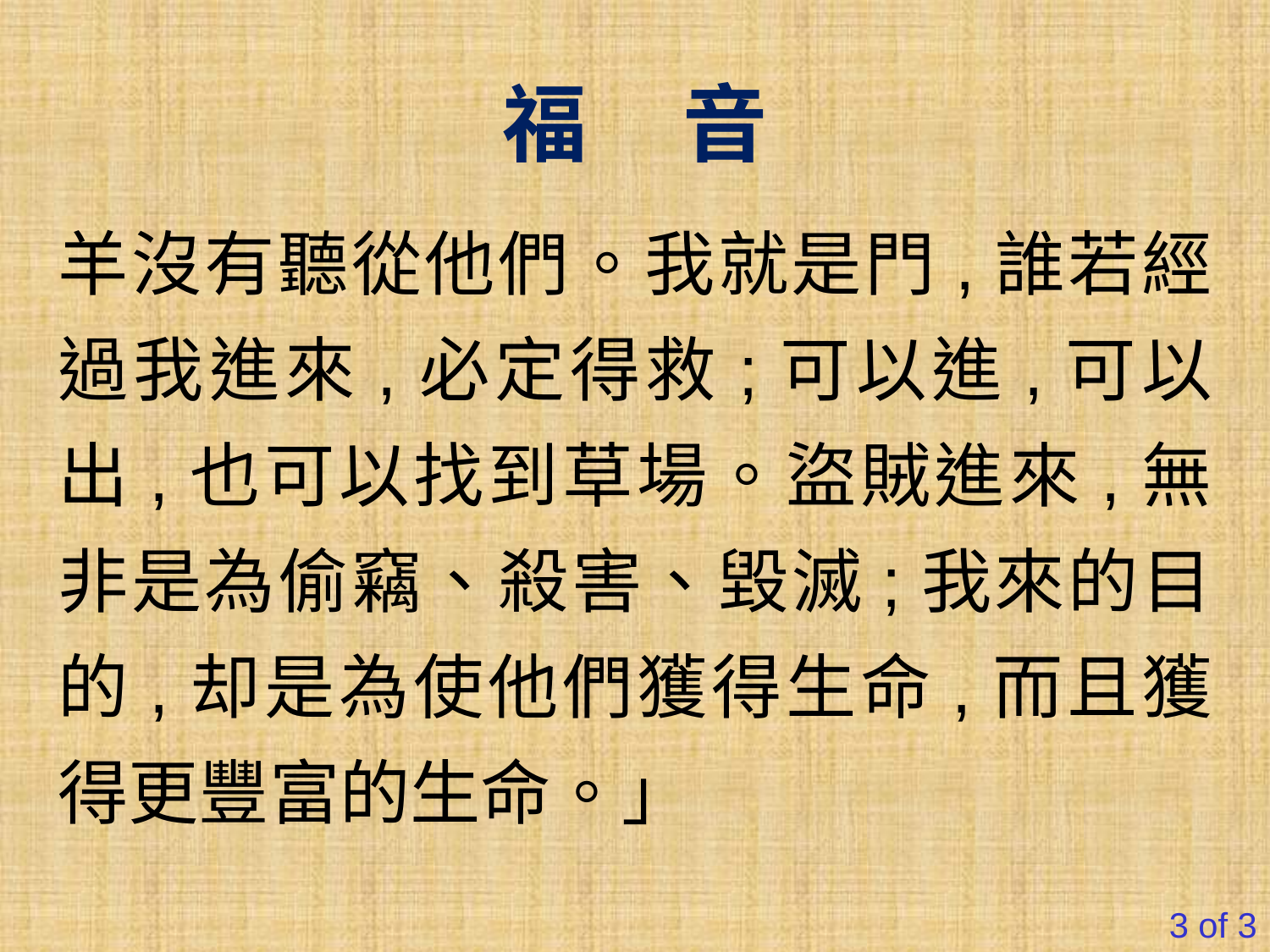

福     音

羊沒有聽從他們。我就是門,誰若經過我進來,必定得救;可以進,可以出,也可以找到草場。盜賊進來,無非是為偷竊、殺害、毀滅;我來的目的,却是為使他們獲得生命,而且獲得更豐富的生命。」
3 of 3